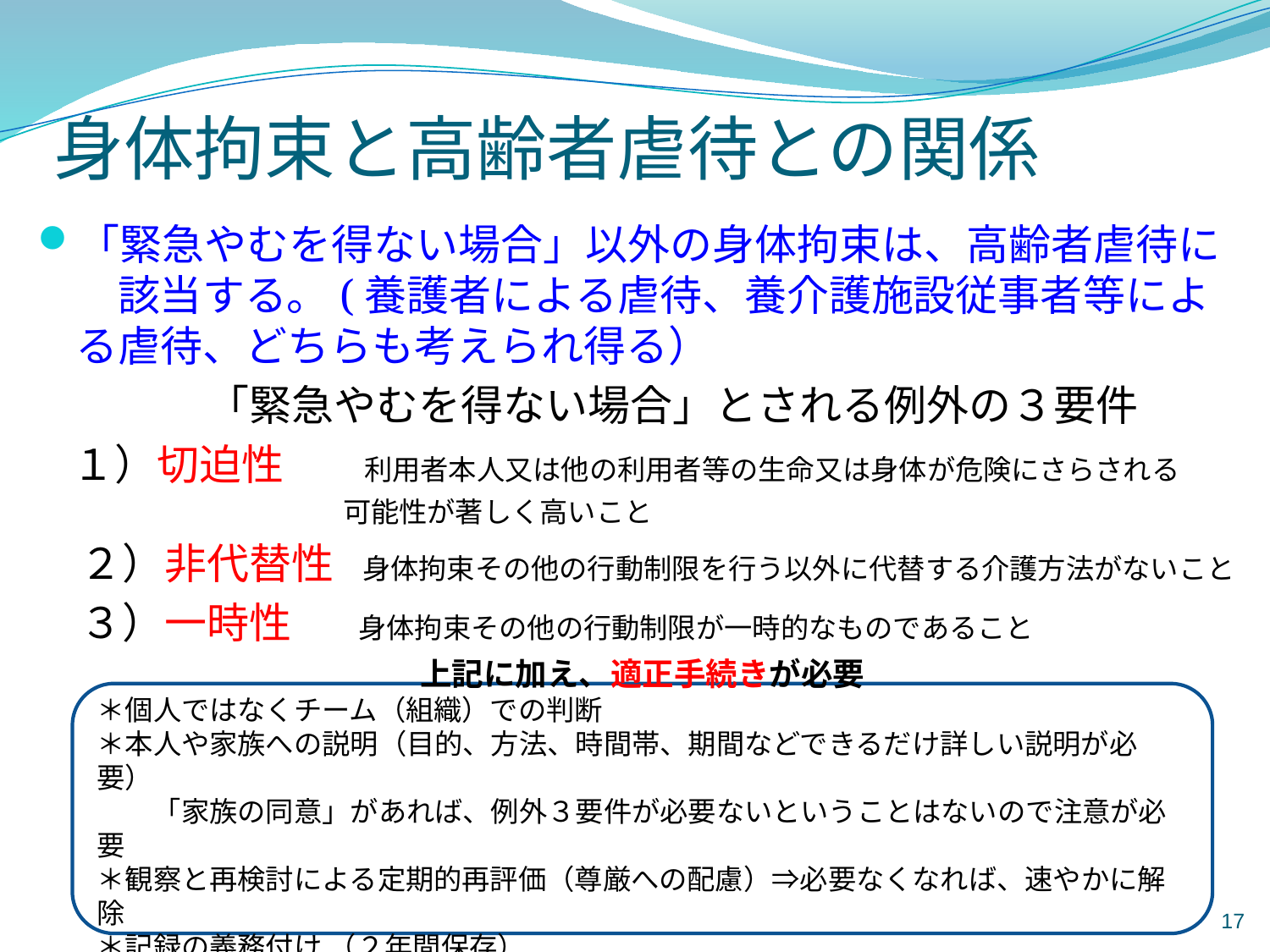

# 身体拘束と高齢者虐待との関係
「緊急やむを得ない場合」以外の身体拘束は、高齢者虐待に　該当する。(養護者による虐待、養介護施設従事者等による虐待、どちらも考えられ得る）
　　　　「緊急やむを得ない場合」とされる例外の３要件
　 １）切迫性    　利用者本人又は他の利用者等の生命又は身体が危険にさらされる
                                               可能性が著しく高いこと
　２）非代替性   身体拘束その他の行動制限を行う以外に代替する介護方法がないこと
　３）一時性       身体拘束その他の行動制限が一時的なものであること

上記に加え、適正手続きが必要
＊個人ではなくチーム（組織）での判断
＊本人や家族への説明（目的、方法、時間帯、期間などできるだけ詳しい説明が必要）
　　「家族の同意」があれば、例外３要件が必要ないということはないので注意が必要
＊観察と再検討による定期的再評価（尊厳への配慮）⇒必要なくなれば、速やかに解除
＊記録の義務付け （２年間保存）

17